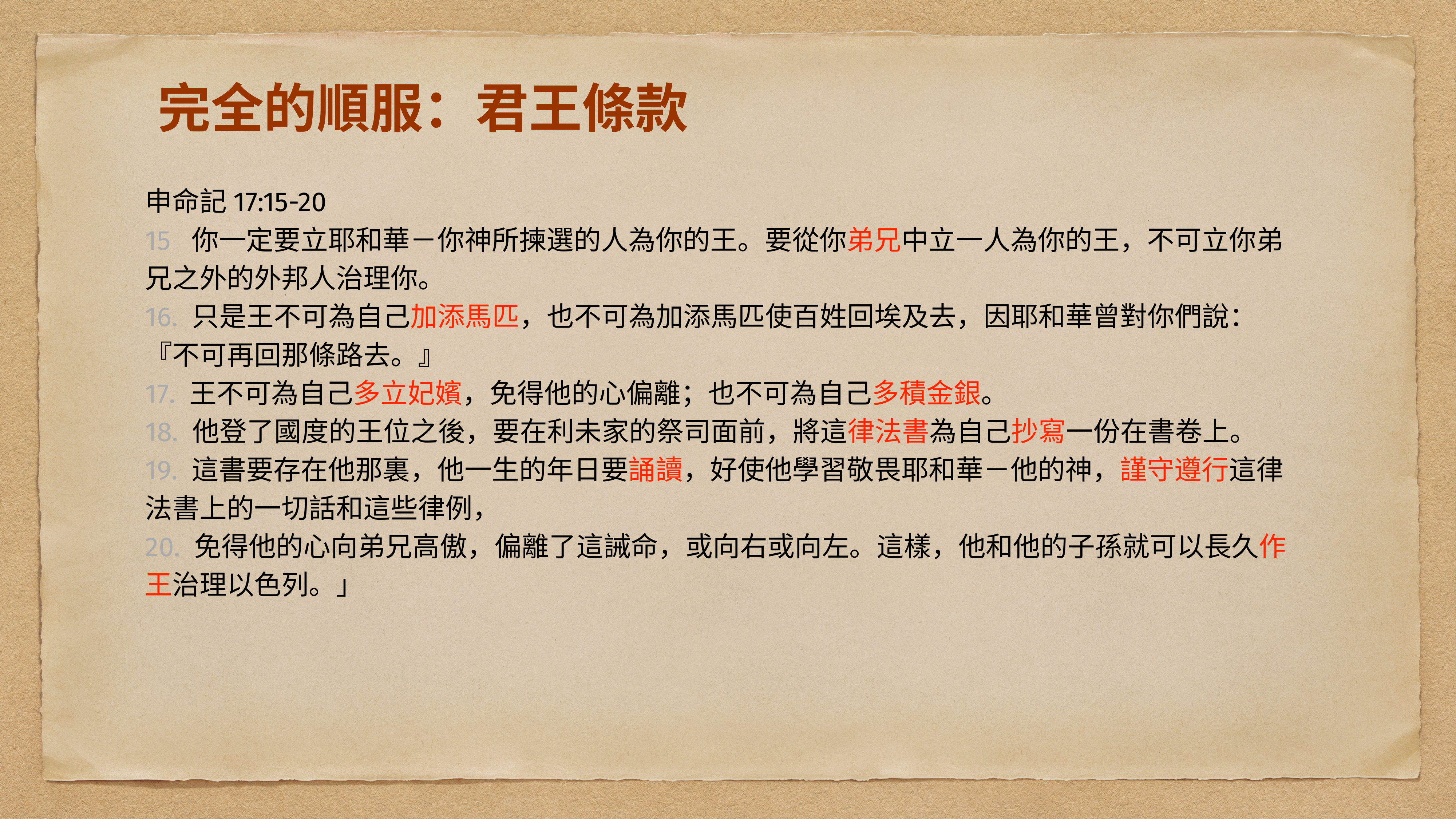

# 完全的順服：君王條款
申命記17:15-20
15  你一定要立耶和華－你神所揀選的人為你的王。要從你弟兄中立一人為你的王，不可立你弟兄之外的外邦人治理你。
16. 只是王不可為自己加添馬匹，也不可為加添馬匹使百姓回埃及去，因耶和華曾對你們說：『不可再回那條路去。』
17. 王不可為自己多立妃嬪，免得他的心偏離；也不可為自己多積金銀。
18. 他登了國度的王位之後，要在利未家的祭司面前，將這律法書為自己抄寫一份在書卷上。
19. 這書要存在他那裏，他一生的年日要誦讀，好使他學習敬畏耶和華－他的神，謹守遵行這律法書上的一切話和這些律例，
20. 免得他的心向弟兄高傲，偏離了這誡命，或向右或向左。這樣，他和他的子孫就可以長久作王治理以色列。」